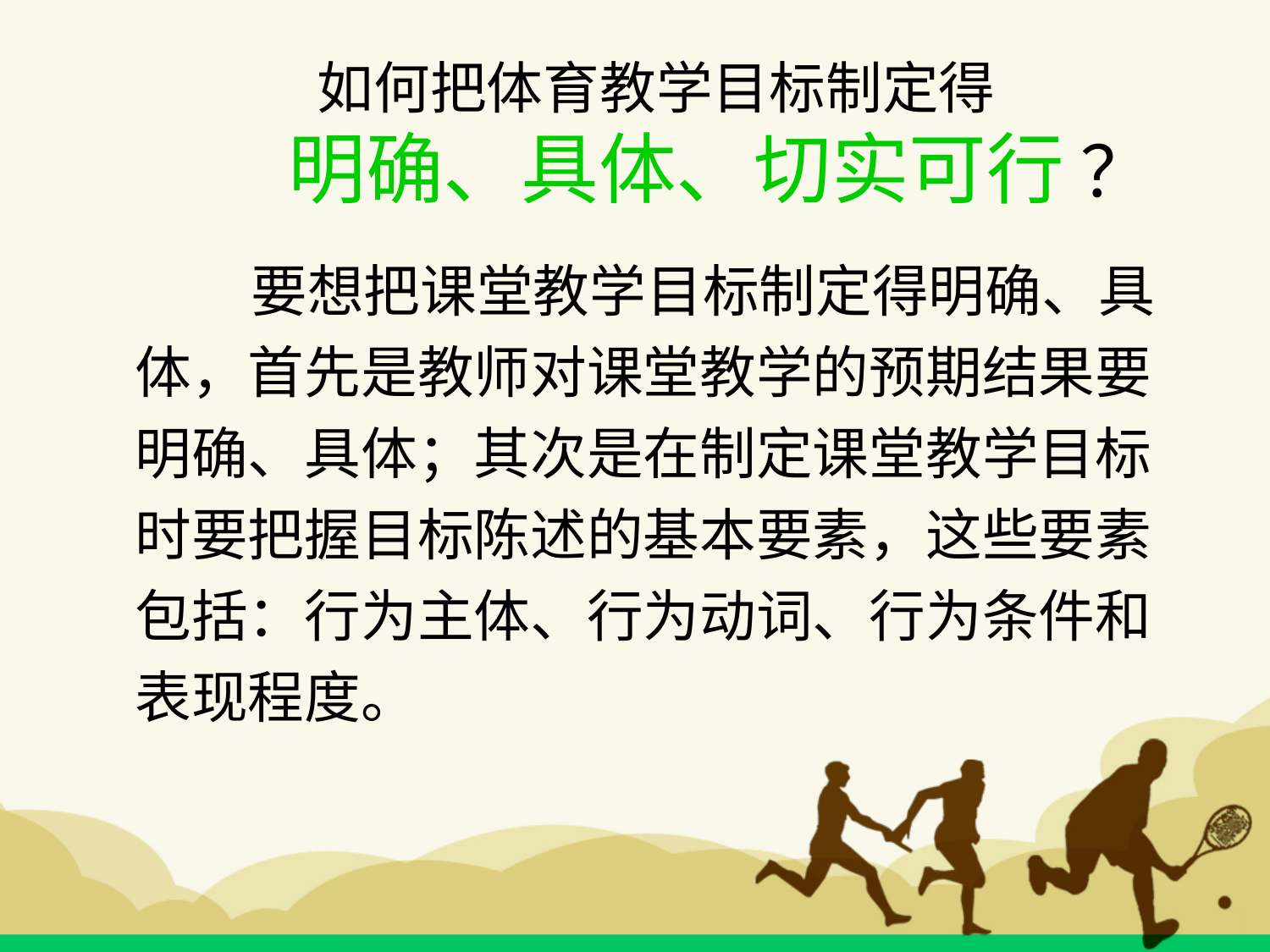

# 如何把体育教学目标制定得 明确、具体、切实可行 ？
　　    要想把课堂教学目标制定得明确、具体，首先是教师对课堂教学的预期结果要明确、具体；其次是在制定课堂教学目标时要把握目标陈述的基本要素，这些要素包括：行为主体、行为动词、行为条件和表现程度。